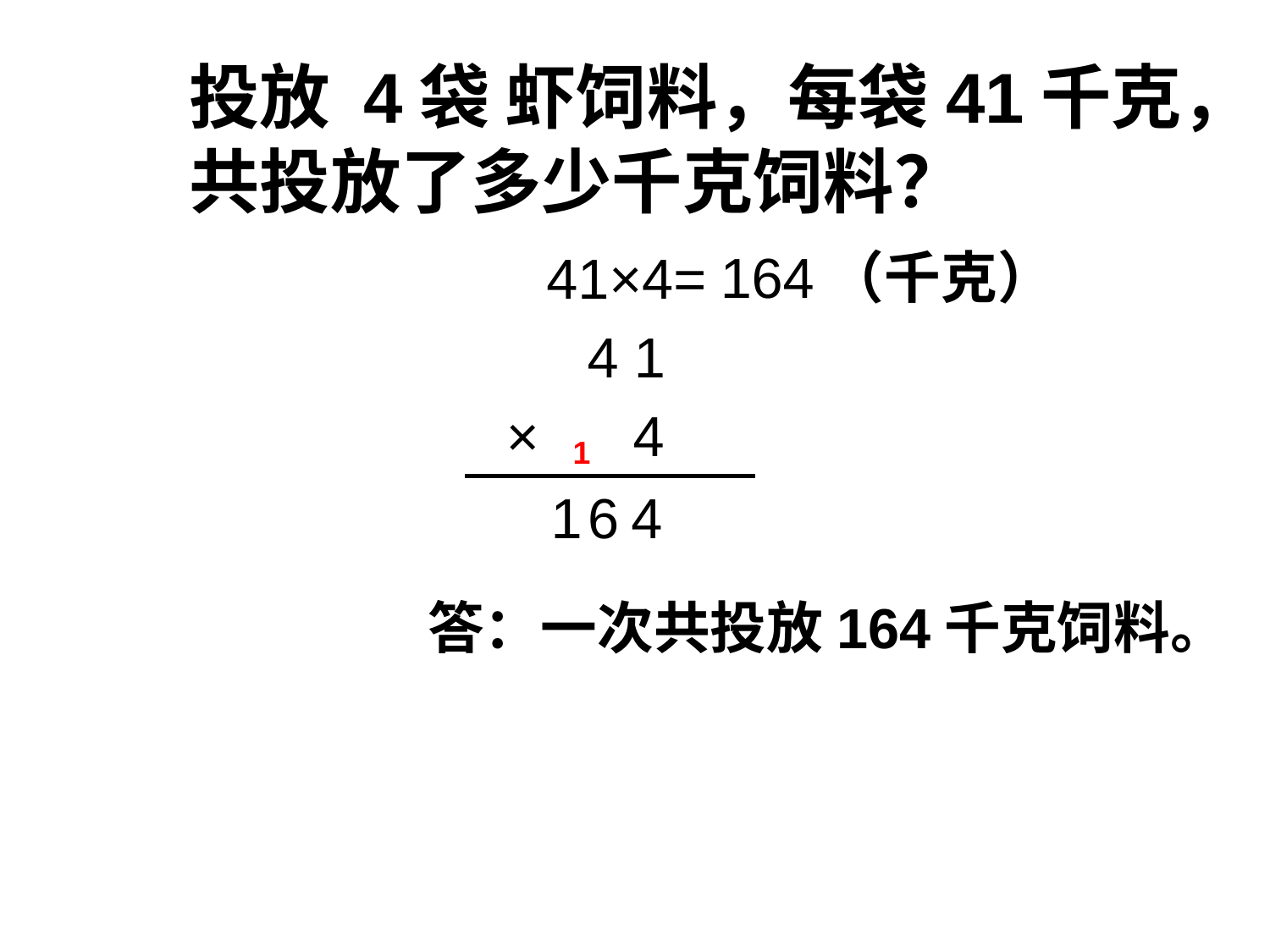

投放 4袋 虾饲料，每袋41千克，
共投放了多少千克饲料？
41×4=
4 1
                            ×      4

164（千克）
1

1
6
4
答：一次共投放164千克饲料。